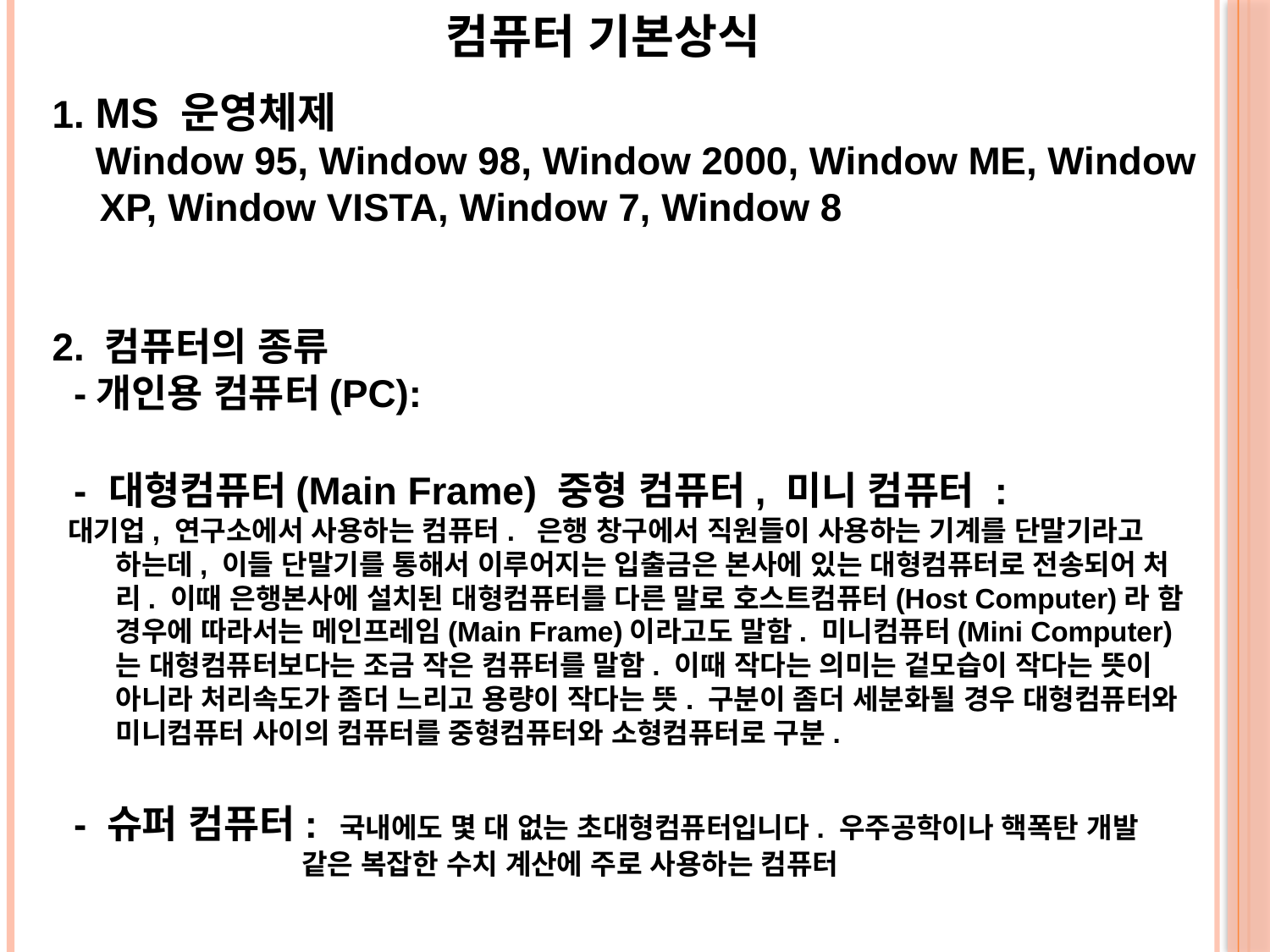

컴퓨터 기본상식
1. MS 운영체제
    Window 95, Window 98, Window 2000, Window ME, Window XP, Window VISTA, Window 7, Window 8

2. 컴퓨터의 종류
  -개인용 컴퓨터(PC):

  - 대형컴퓨터(Main Frame) 중형 컴퓨터, 미니 컴퓨터 :
대기업, 연구소에서 사용하는 컴퓨터.  은행 창구에서 직원들이 사용하는 기계를 단말기라고 하는데, 이들 단말기를 통해서 이루어지는 입출금은 본사에 있는 대형컴퓨터로 전송되어 처리. 이때 은행본사에 설치된 대형컴퓨터를 다른 말로 호스트컴퓨터(Host Computer)라 함 경우에 따라서는 메인프레임(Main Frame)이라고도 말함. 미니컴퓨터(Mini Computer)는 대형컴퓨터보다는 조금 작은 컴퓨터를 말함. 이때 작다는 의미는 겉모습이 작다는 뜻이 아니라 처리속도가 좀더 느리고 용량이 작다는 뜻. 구분이 좀더 세분화될 경우 대형컴퓨터와 미니컴퓨터 사이의 컴퓨터를 중형컴퓨터와 소형컴퓨터로 구분.

  - 슈퍼 컴퓨터: 국내에도 몇 대 없는 초대형컴퓨터입니다. 우주공학이나 핵폭탄 개발
                               같은 복잡한 수치 계산에 주로 사용하는 컴퓨터